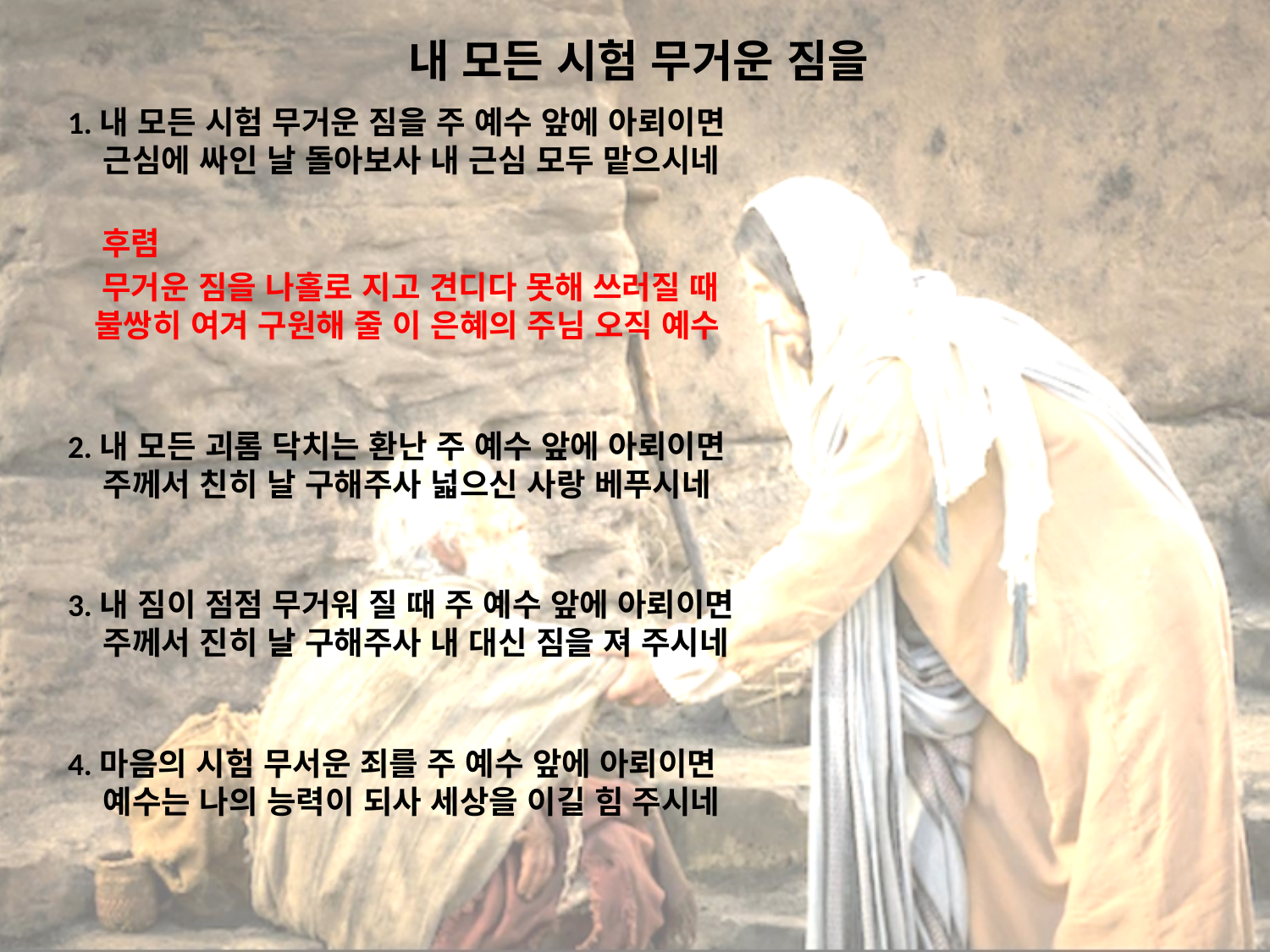

# 내 모든 시험 무거운 짐을
1.내 모든 시험 무거운 짐을 주 예수 앞에 아뢰이면
    근심에 싸인 날 돌아보사 내 근심 모두 맡으시네
   후렴
   무거운 짐을 나홀로 지고 견디다 못해 쓰러질 때
   불쌍히 여겨 구원해 줄 이 은혜의 주님 오직 예수
2.내 모든 괴롬 닥치는 환난 주 예수 앞에 아뢰이면
    주께서 친히 날 구해주사 넓으신 사랑 베푸시네
3.내 짐이 점점 무거워 질 때 주 예수 앞에 아뢰이면
    주께서 진히 날 구해주사 내 대신 짐을 져 주시네
4.마음의 시험 무서운 죄를 주 예수 앞에 아뢰이면
    예수는 나의 능력이 되사 세상을 이길 힘 주시네